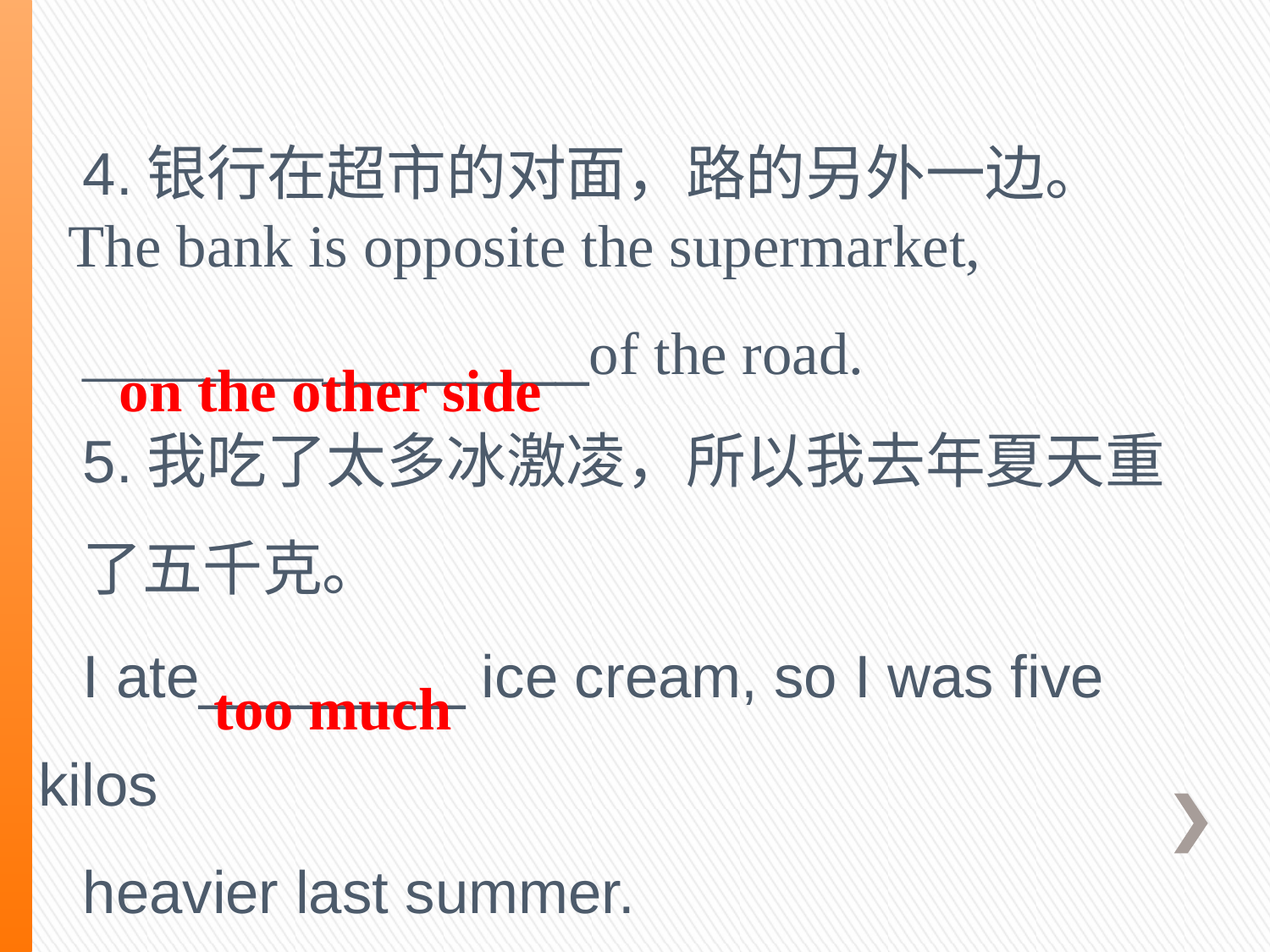

4.银行在超市的对面，路的另外一边。
  The bank is opposite the supermarket,
________________of the road.
5.我吃了太多冰激凌，所以我去年夏天重
了五千克。
I ate________ ice cream, so I was five kilos
heavier last summer.
on the other side
too much